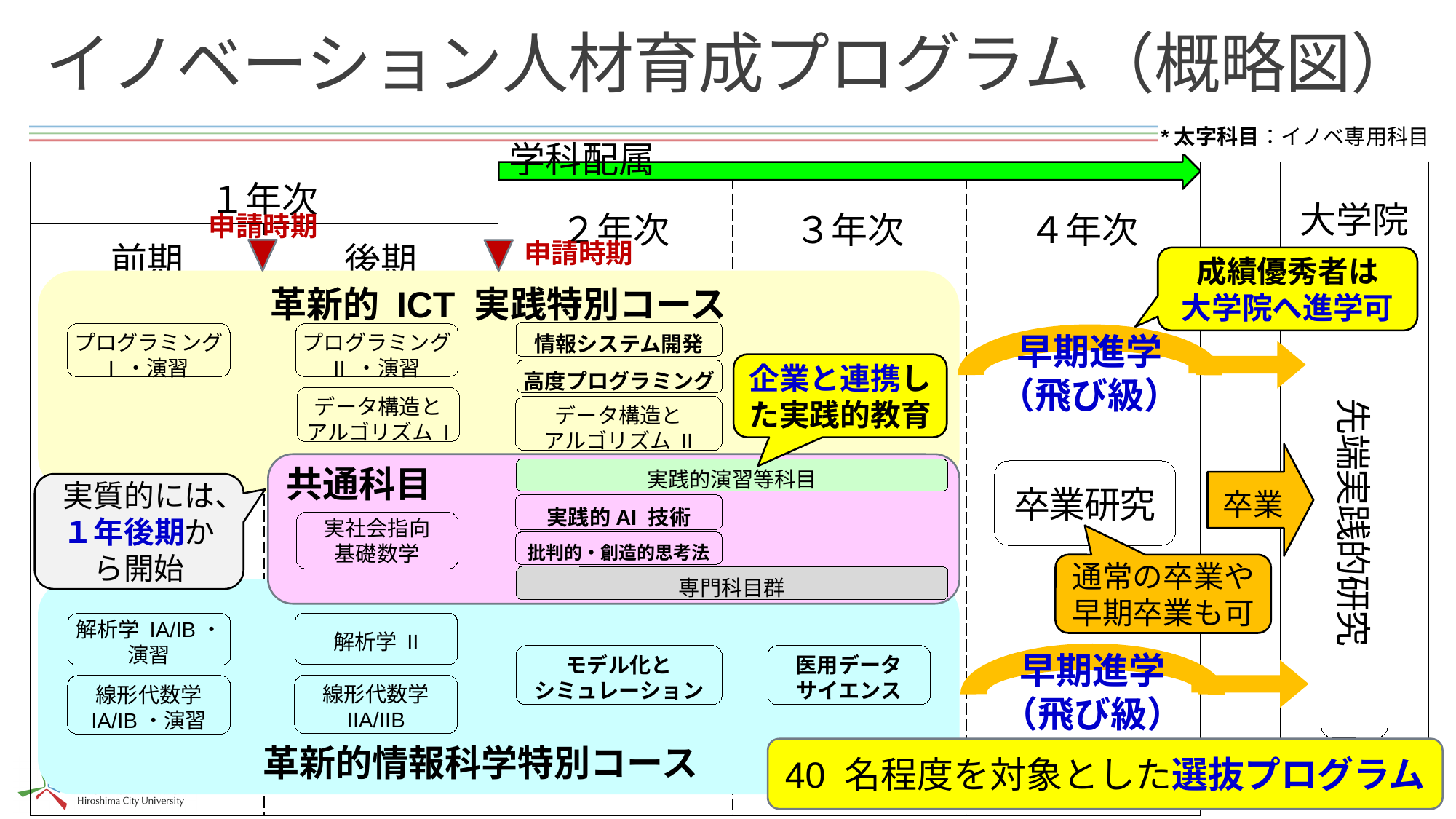

# イノベーション人材育成プログラム（概略図）
*太字科目：イノベ専用科目
学科配属
| １年次 |  | ２年次 | ３年次 | ４年次 |
| --- | --- | --- | --- | --- |
| 前期 | 後期 |  |  |  |
|  |  |  |  |  |
| 大学院 |
| --- |
|  |
申請時期
申請時期

成績優秀者は
大学院へ進学可
革新的 ICT 実践特別コース
先端実践的研究
情報システム開発
プログラミング I ・演習
プログラミング II ・演習
早期進学
（飛び級）

企業と連携した実践的教育
高度プログラミング
データ構造と
アルゴリズム I
データ構造と
アルゴリズム II
卒業
共通科目
実践的演習等科目
卒業研究
実質的には、１年後期から開始
実践的AI 技術
実社会指向
基礎数学
批判的・創造的思考法
通常の卒業や
早期卒業も可
専門科目群
革新的情報科学特別コース
解析学 II
解析学 IA/IB・演習
早期進学
（飛び級）

モデル化と
シミュレーション
医用データ
サイエンス
線形代数学 IIA/IIB
線形代数学
IA/IB・演習
40 名程度を対象とした選抜プログラム